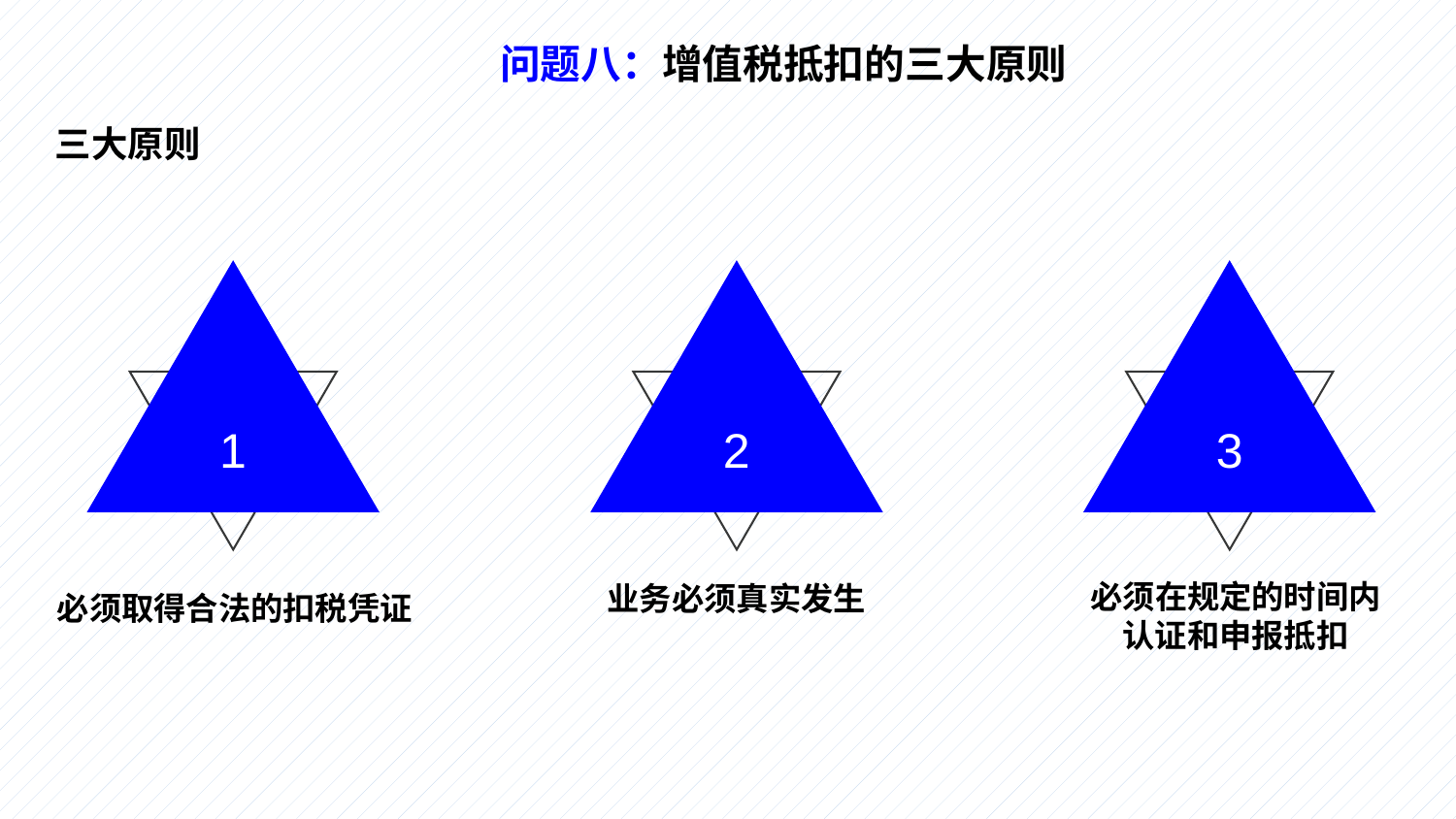

问题八：增值税抵扣的三大原则
三大原则
1
2
3

必须在规定的时间内认证和申报抵扣
业务必须真实发生
必须取得合法的扣税凭证